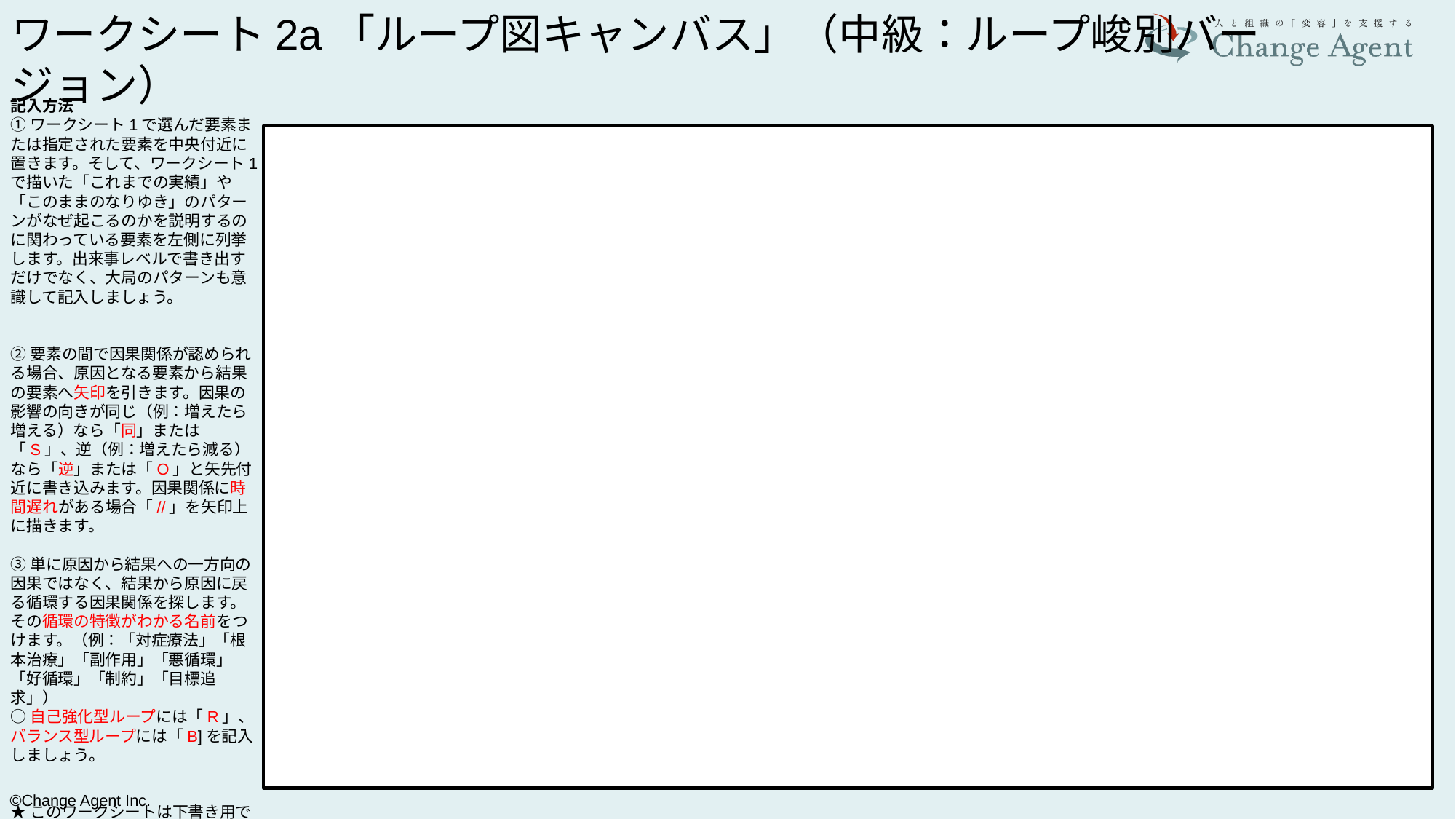

# ワークシート2a「ループ図キャンバス」（中級：ループ峻別バージョン）
記入方法
①ワークシート1で選んだ要素または指定された要素を中央付近に置きます。そして、ワークシート1で描いた「これまでの実績」や「このままのなりゆき」のパターンがなぜ起こるのかを説明するのに関わっている要素を左側に列挙します。出来事レベルで書き出すだけでなく、大局のパターンも意識して記入しましょう。

②要素の間で因果関係が認められる場合、原因となる要素から結果の要素へ矢印を引きます。因果の影響の向きが同じ（例：増えたら増える）なら「同」または「S」、逆（例：増えたら減る）なら「逆」または「O」と矢先付近に書き込みます。因果関係に時間遅れがある場合「//」を矢印上に描きます。

③単に原因から結果への一方向の因果ではなく、結果から原因に戻る循環する因果関係を探します。その循環の特徴がわかる名前をつけます。（例：「対症療法」「根本治療」「副作用」「悪循環」「好循環」「制約」「目標追求」）
○自己強化型ループには「R」、バランス型ループには「B]を記入しましょう。

★このワークシートは下書き用です。グループで共同で作業するときは模造紙やホワイトボード上に、付箋を使って要素を列挙し、適宜配置を調整しながら矢印、因果の向き、循環する因果関係の名前を書き入れましょう。

©Change Agent Inc.